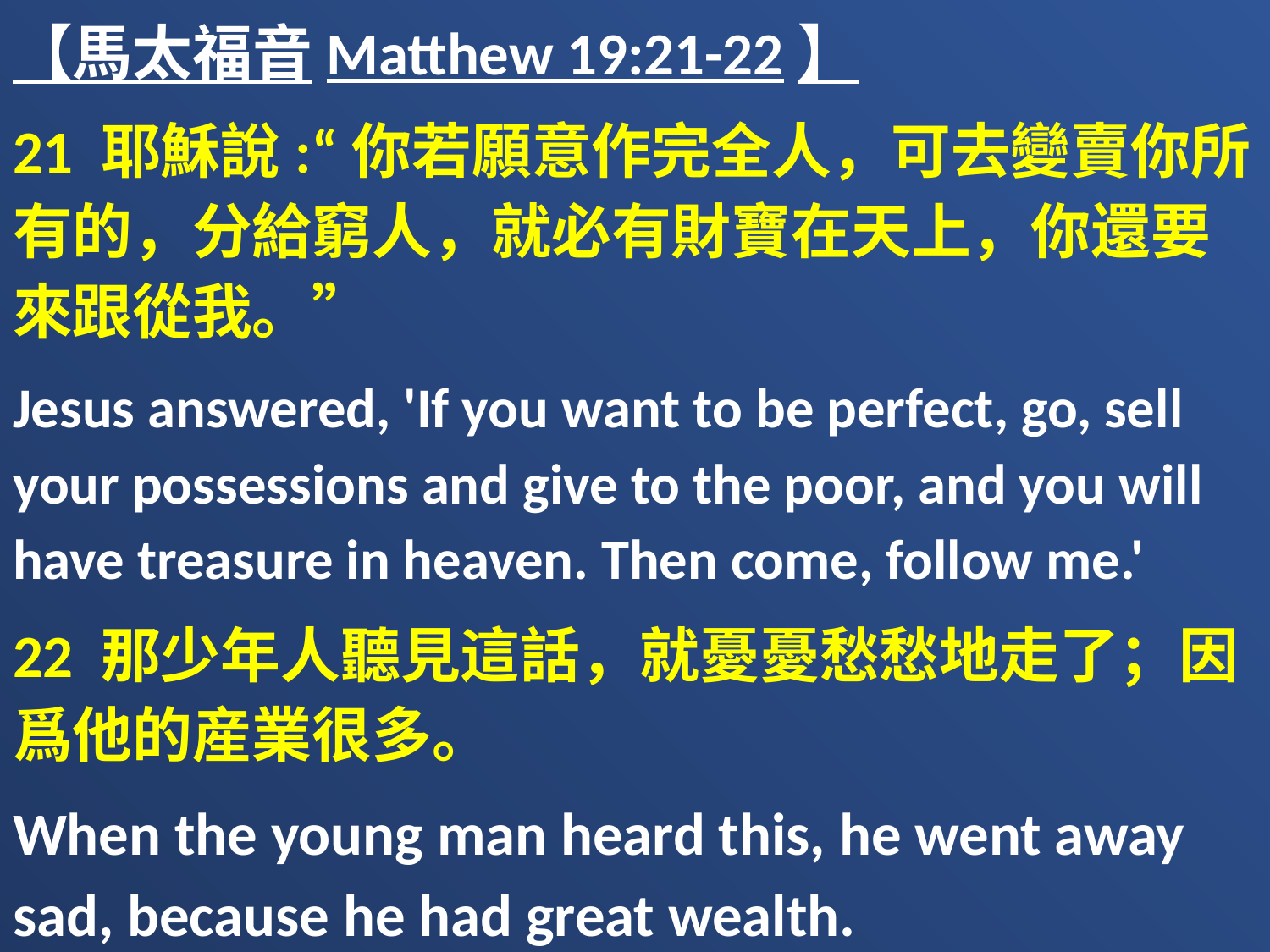

【馬太福音Matthew 19:21-22】
21 耶穌說:“你若願意作完全人，可去變賣你所有的，分給窮人，就必有財寶在天上，你還要來跟從我。”
Jesus answered, 'If you want to be perfect, go, sell your possessions and give to the poor, and you will have treasure in heaven. Then come, follow me.'
22 那少年人聽見這話，就憂憂愁愁地走了；因爲他的産業很多。
When the young man heard this, he went away sad, because he had great wealth.